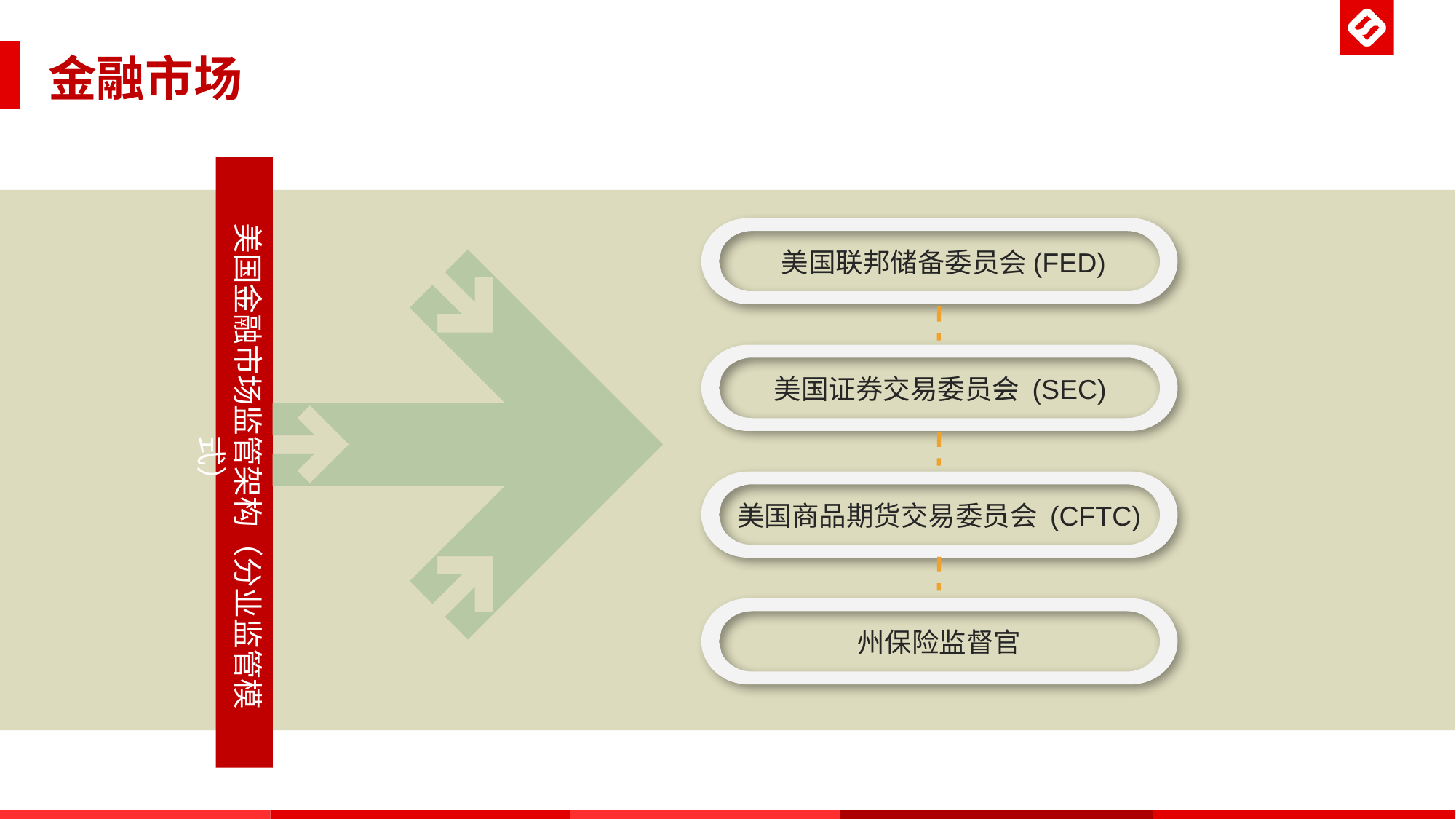

金融市场
美国金融市场监管架构（分业监管模式）

美国联邦储备委员会(FED)

美国证券交易委员会 (SEC)

美国商品期货交易委员会 (CFTC)

州保险监督官